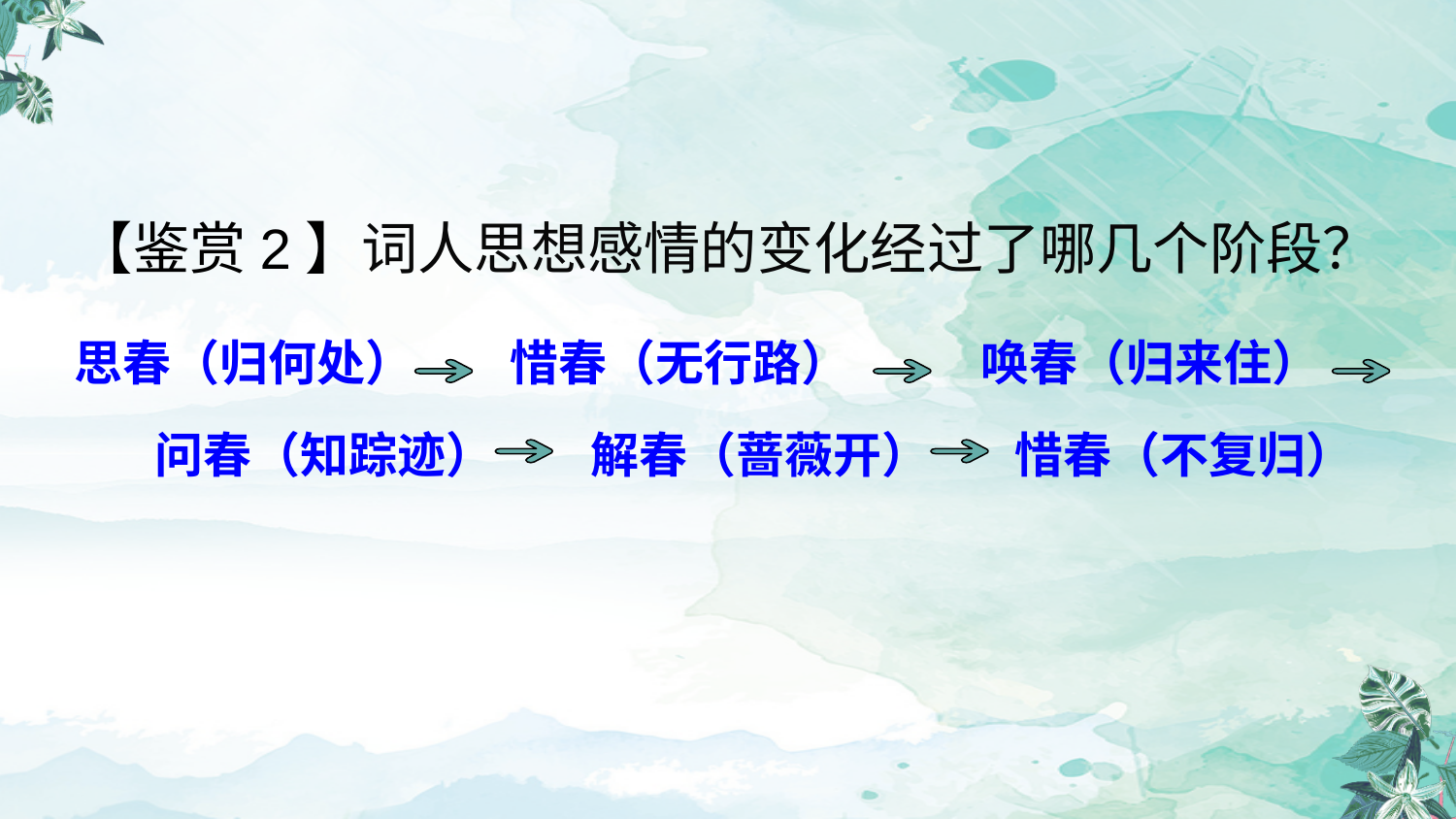

【鉴赏2】词人思想感情的变化经过了哪几个阶段？
思春（归何处）
惜春（无行路）
唤春（归来住）

问春（知踪迹）
解春（蔷薇开）
惜春（不复归）